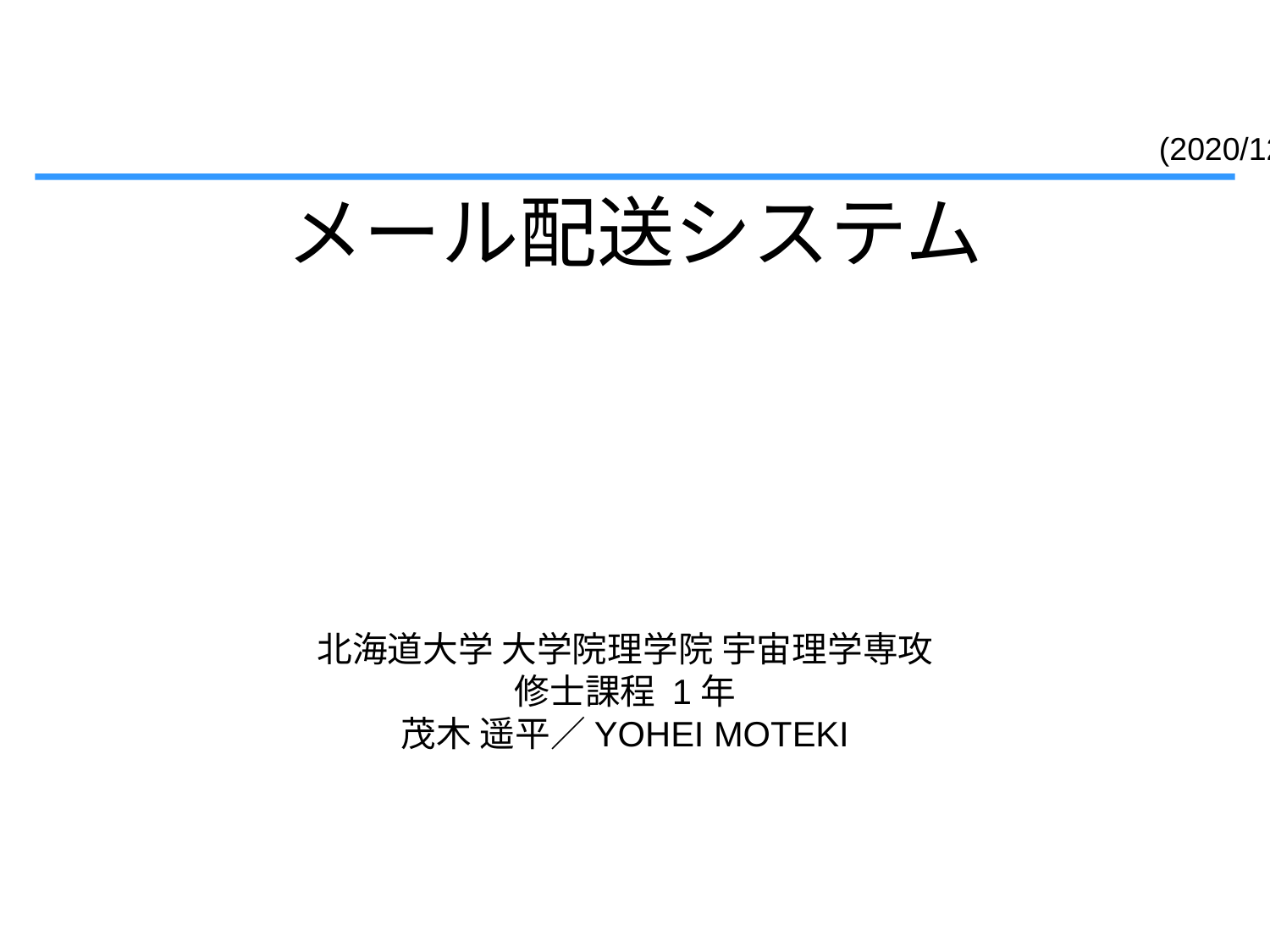

(2020/12/11)

メール配送システム
北海道大学 大学院理学院 宇宙理学専攻
修士課程 1年
茂木 遥平／YOHEI MOTEKI